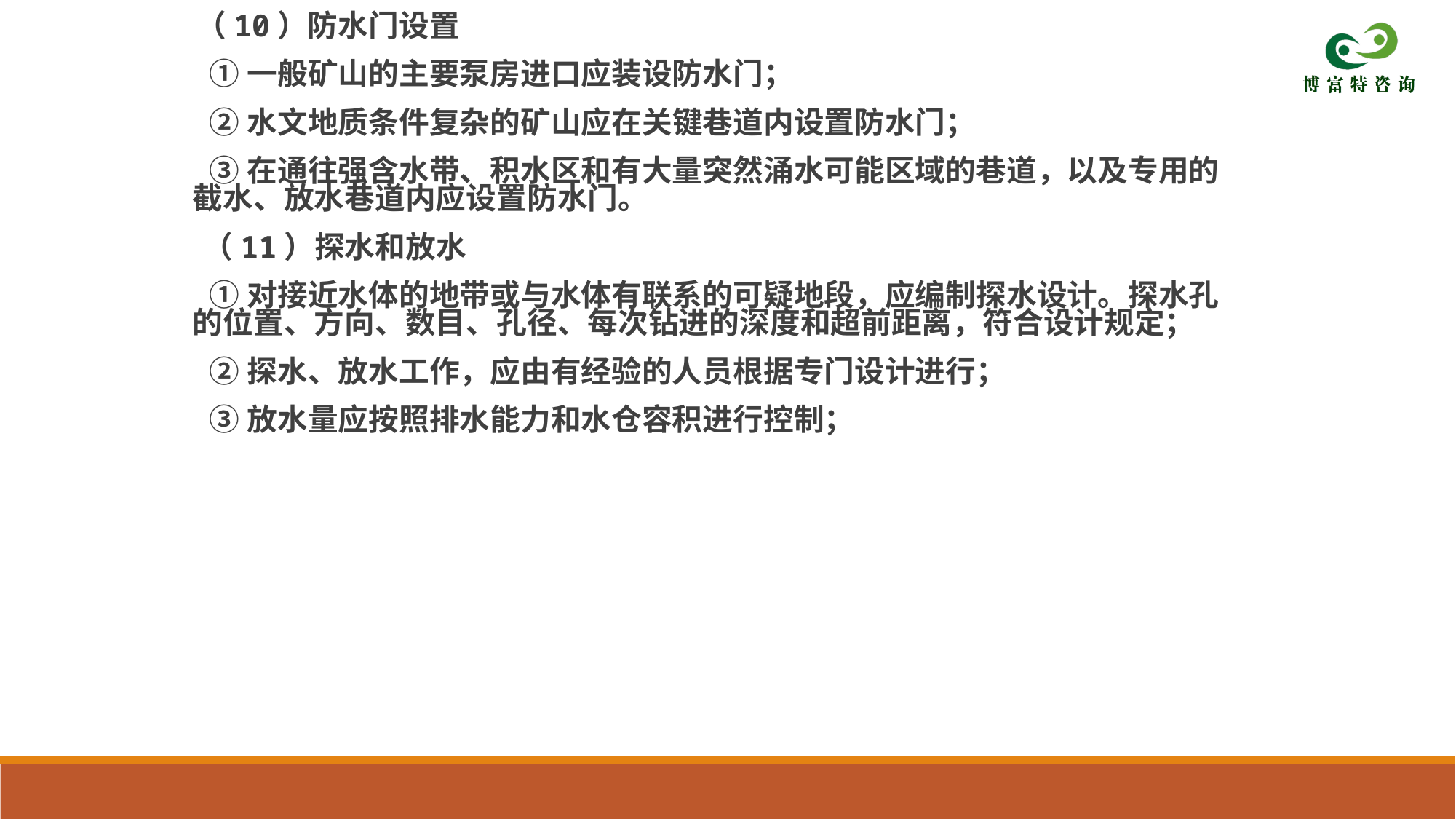

（10）防水门设置
    ①一般矿山的主要泵房进口应装设防水门；
    ②水文地质条件复杂的矿山应在关键巷道内设置防水门；
    ③在通往强含水带、积水区和有大量突然涌水可能区域的巷道，以及专用的截水、放水巷道内应设置防水门。
  （11）探水和放水
    ①对接近水体的地带或与水体有联系的可疑地段，应编制探水设计。探水孔的位置、方向、数目、孔径、每次钻进的深度和超前距离，符合设计规定；
    ②探水、放水工作，应由有经验的人员根据专门设计进行；
    ③放水量应按照排水能力和水仓容积进行控制；